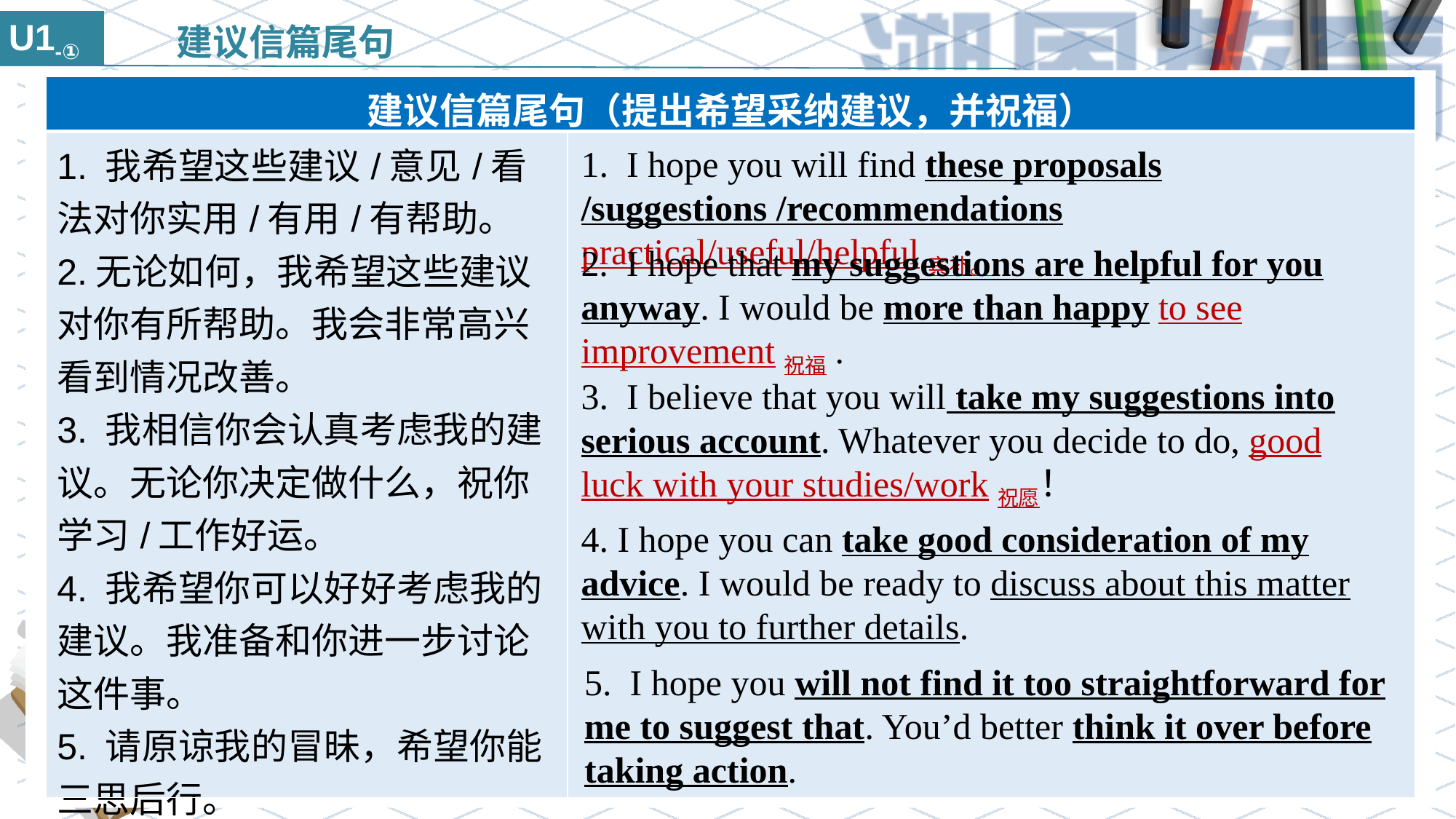

U1-①

建议信篇尾句

| 建议信篇尾句（提出希望采纳建议，并祝福） |  |
| --- | --- |
| 1. 我希望这些建议/意见/看法对你实用/有用/有帮助。 2.无论如何，我希望这些建议对你有所帮助。我会非常高兴看到情况改善。 3. 我相信你会认真考虑我的建议。无论你决定做什么，祝你学习/工作好运。 4. 我希望你可以好好考虑我的建议。我准备和你进一步讨论这件事。 5. 请原谅我的冒昧，希望你能三思后行。 |  |
1.  I hope you will find these proposals /suggestions /recommendations practical/useful/helpful宾补。
2.  I hope that my suggestions are helpful for you anyway. I would be more than happy to see improvement祝福.
3.  I believe that you will take my suggestions into serious account. Whatever you decide to do, good luck with your studies/work祝愿！
4. I hope you can take good consideration of my advice. I would be ready to discuss about this matter with you to further details.
5.  I hope you will not find it too straightforward for me to suggest that. You’d better think it over before taking action.